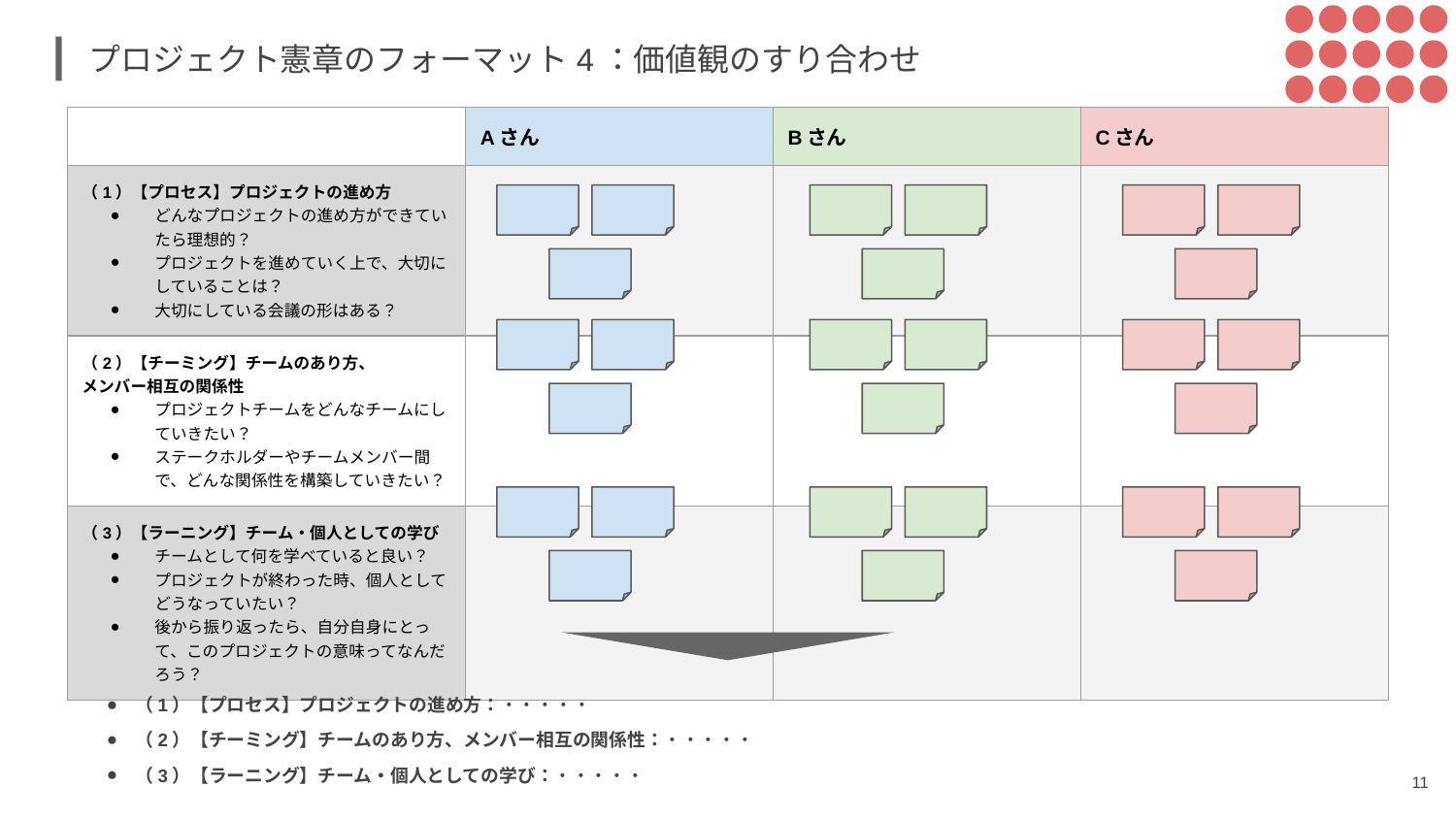

# プロジェクト憲章のフォーマット4：価値観のすり合わせ

|  | Aさん | Bさん | Cさん |
| --- | --- | --- | --- |
| （1）【プロセス】プロジェクトの進め方 どんなプロジェクトの進め方ができていたら理想的？ プロジェクトを進めていく上で、大切にしていることは？ 大切にしている会議の形はある？ |  |  |  |
| （2）【チーミング】チームのあり方、 メンバー相互の関係性 プロジェクトチームをどんなチームにしていきたい？ ステークホルダーやチームメンバー間で、どんな関係性を構築していきたい？ |  |  |  |
| （3）【ラーニング】チーム・個人としての学び チームとして何を学べていると良い？ プロジェクトが終わった時、個人としてどうなっていたい？ 後から振り返ったら、自分自身にとって、このプロジェクトの意味ってなんだろう？ |  |  |  |

（1）【プロセス】プロジェクトの進め方：・・・・・
（2）【チーミング】チームのあり方、メンバー相互の関係性：・・・・・
（3）【ラーニング】チーム・個人としての学び：・・・・・
11